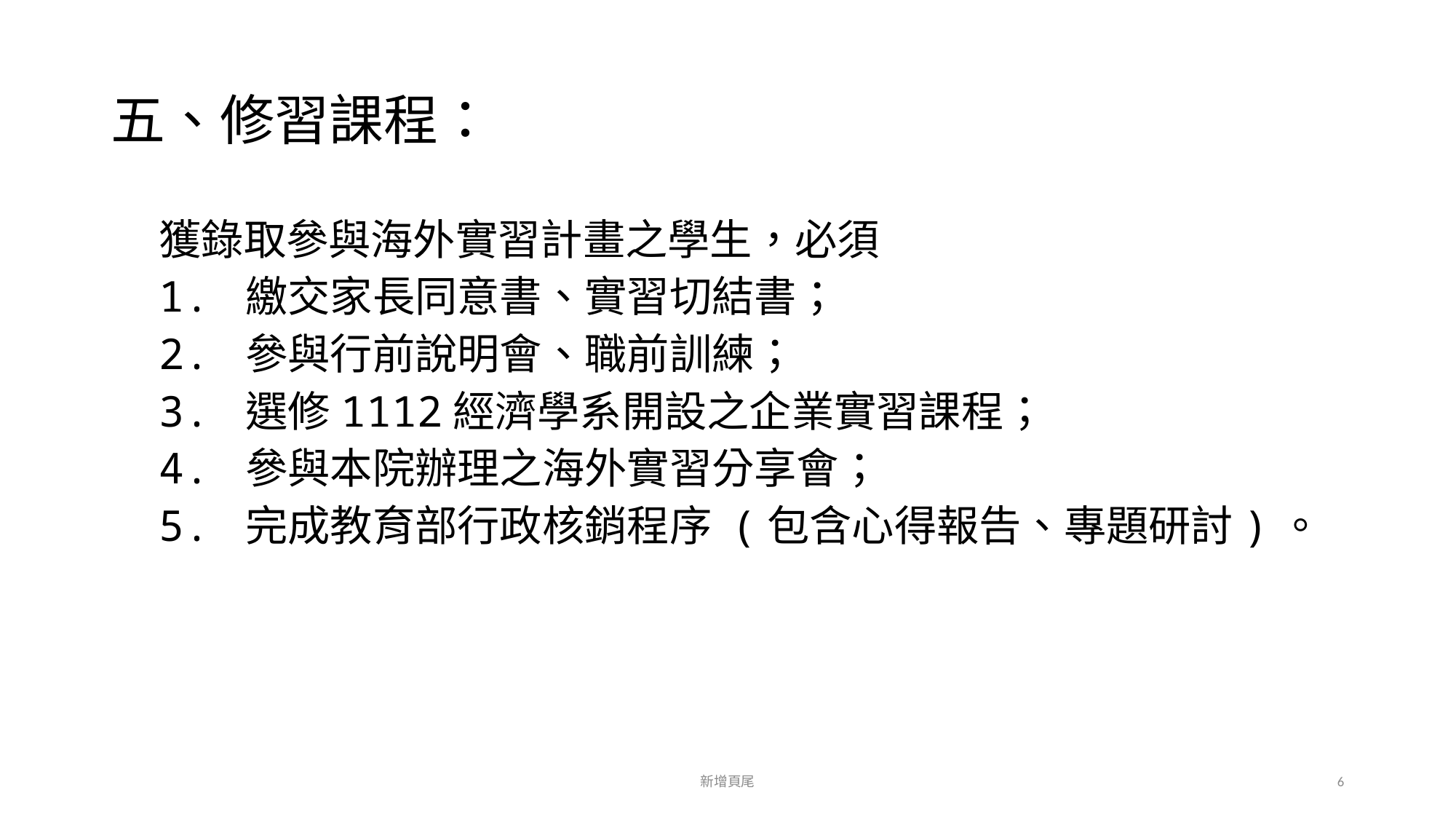

# 五、修習課程：
獲錄取參與海外實習計畫之學生，必須
1. 繳交家長同意書、實習切結書；
2. 參與行前說明會、職前訓練；
3. 選修1112經濟學系開設之企業實習課程；
4. 參與本院辦理之海外實習分享會；
5. 完成教育部行政核銷程序 (包含心得報告、專題研討)。

新增頁尾
6